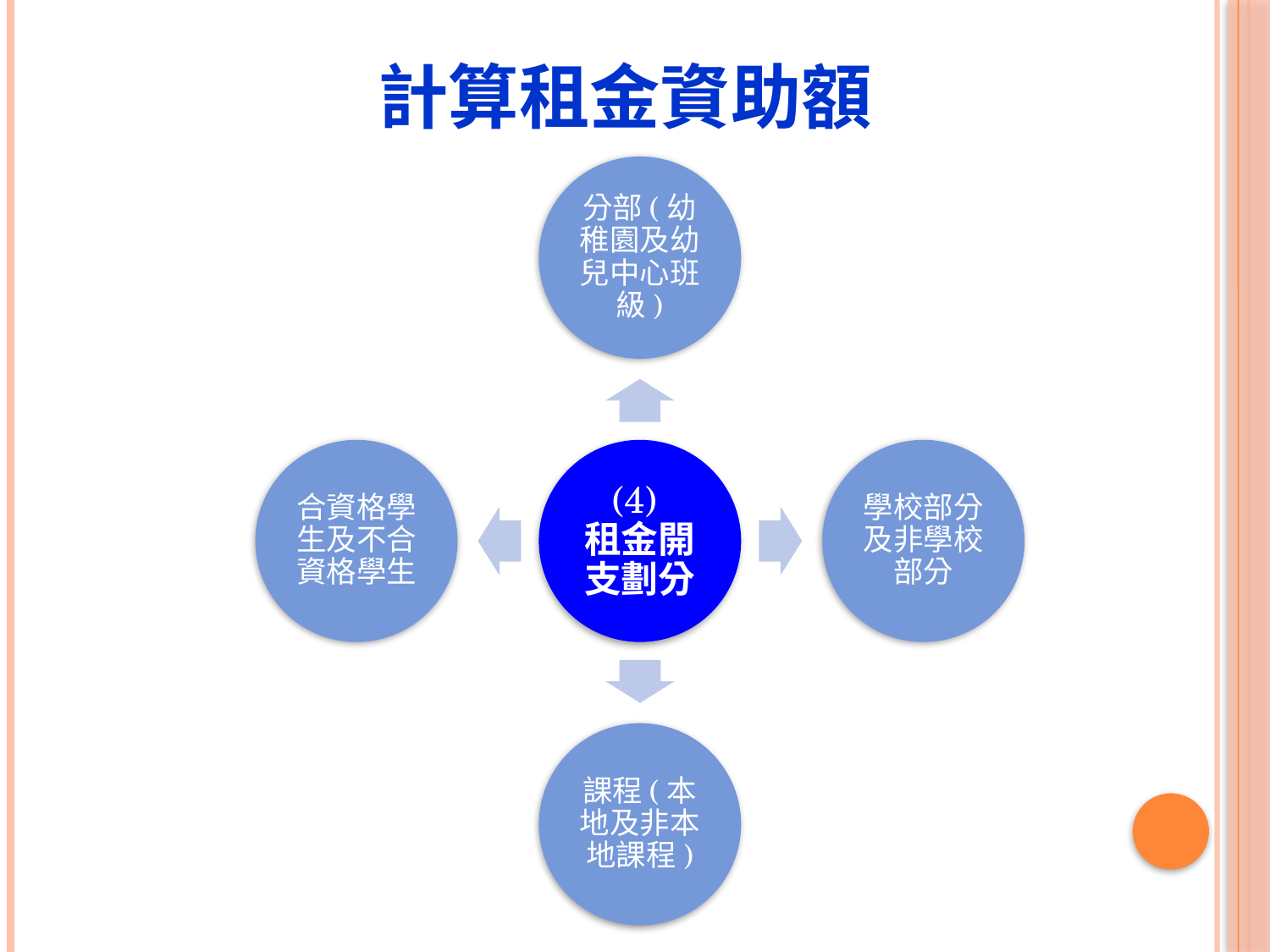

計算租金資助額
(4)
租金開支劃分

分部(幼稚園及幼兒中心班級)

學校部分及非學校部分

課程(本地及非本地課程)

合資格學生及不合資格學生